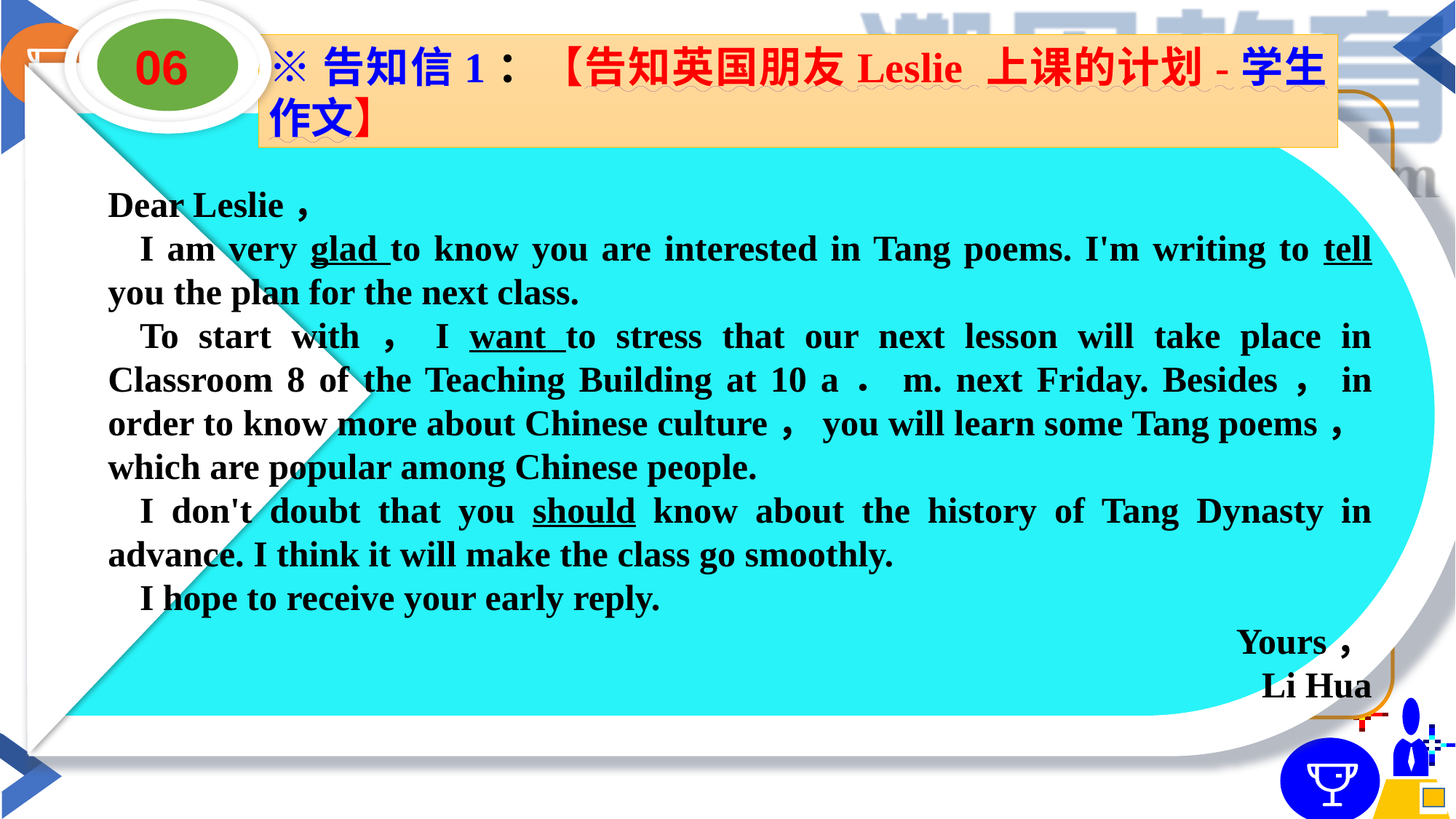

06
※告知信1：【告知英国朋友Leslie 上课的计划-学生作文】

Dear Leslie，
I am very glad to know you are interested in Tang poems. I'm writing to tell you the plan for the next class.
To start with，I want to stress that our next lesson will take place in Classroom 8 of the Teaching Building at 10 a．m. next Friday. Besides，in order to know more about Chinese culture，you will learn some Tang poems，which are popular among Chinese people.
I don't doubt that you should know about the history of Tang Dynasty in advance. I think it will make the class go smoothly.
I hope to receive your early reply.
Yours，
Li Hua